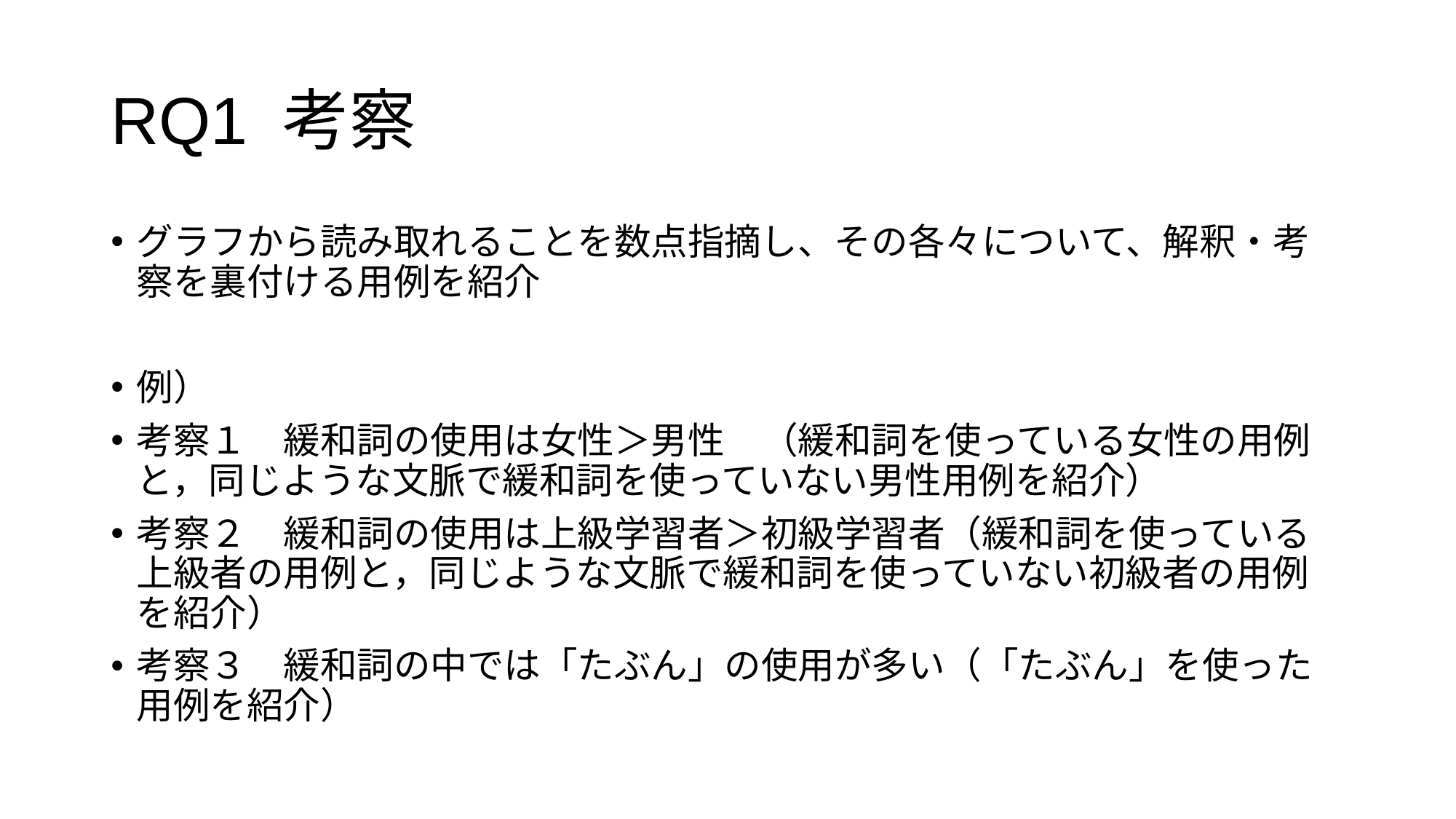

# RQ1 考察
グラフから読み取れることを数点指摘し、その各々について、解釈・考察を裏付ける用例を紹介

例）
考察１　緩和詞の使用は女性＞男性　（緩和詞を使っている女性の用例と，同じような文脈で緩和詞を使っていない男性用例を紹介）
考察２　緩和詞の使用は上級学習者＞初級学習者（緩和詞を使っている上級者の用例と，同じような文脈で緩和詞を使っていない初級者の用例を紹介）
考察３　緩和詞の中では「たぶん」の使用が多い（「たぶん」を使った用例を紹介）